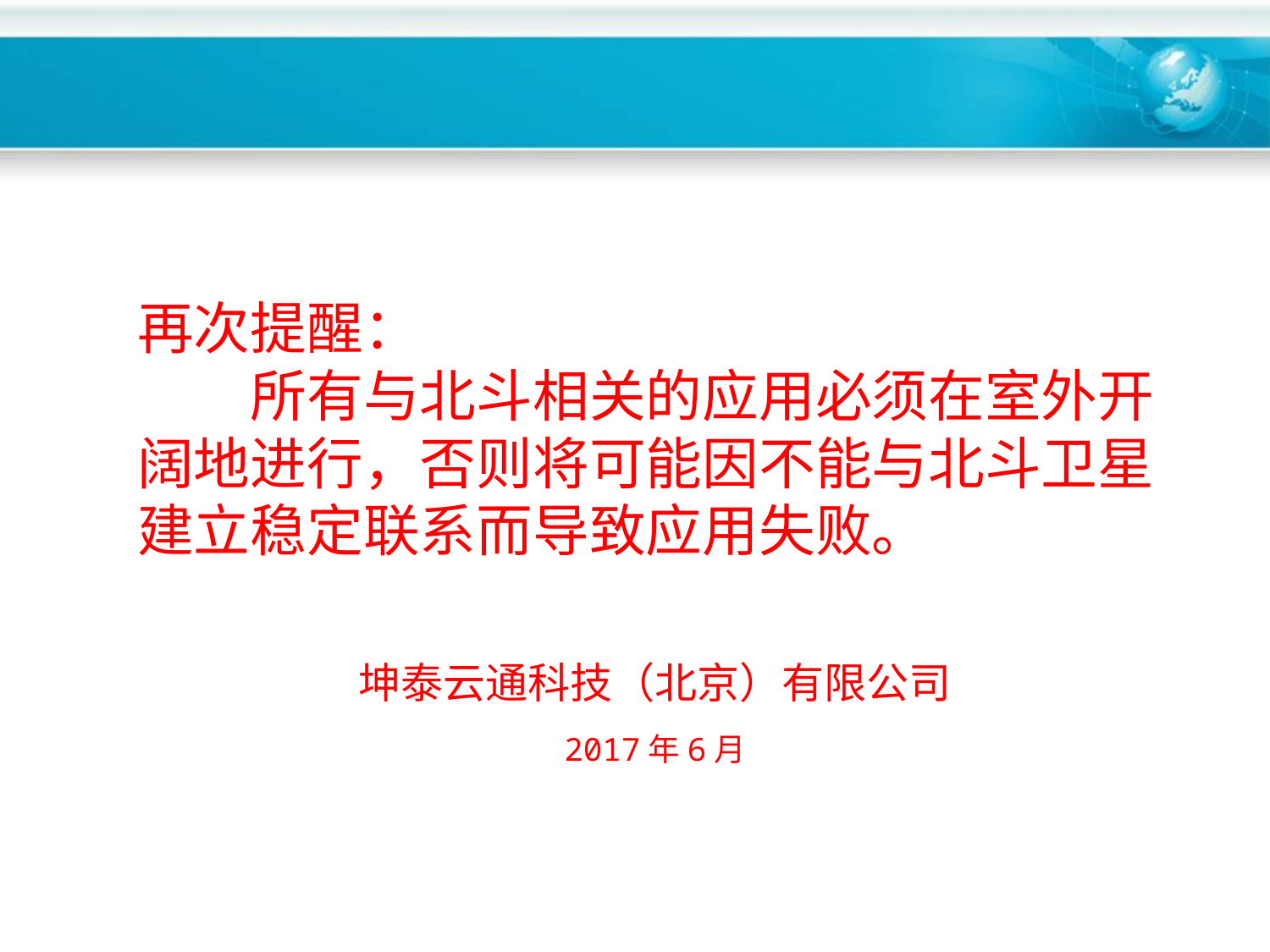

再次提醒：
　　所有与北斗相关的应用必须在室外开阔地进行，否则将可能因不能与北斗卫星建立稳定联系而导致应用失败。
坤泰云通科技（北京）有限公司
2017年6月